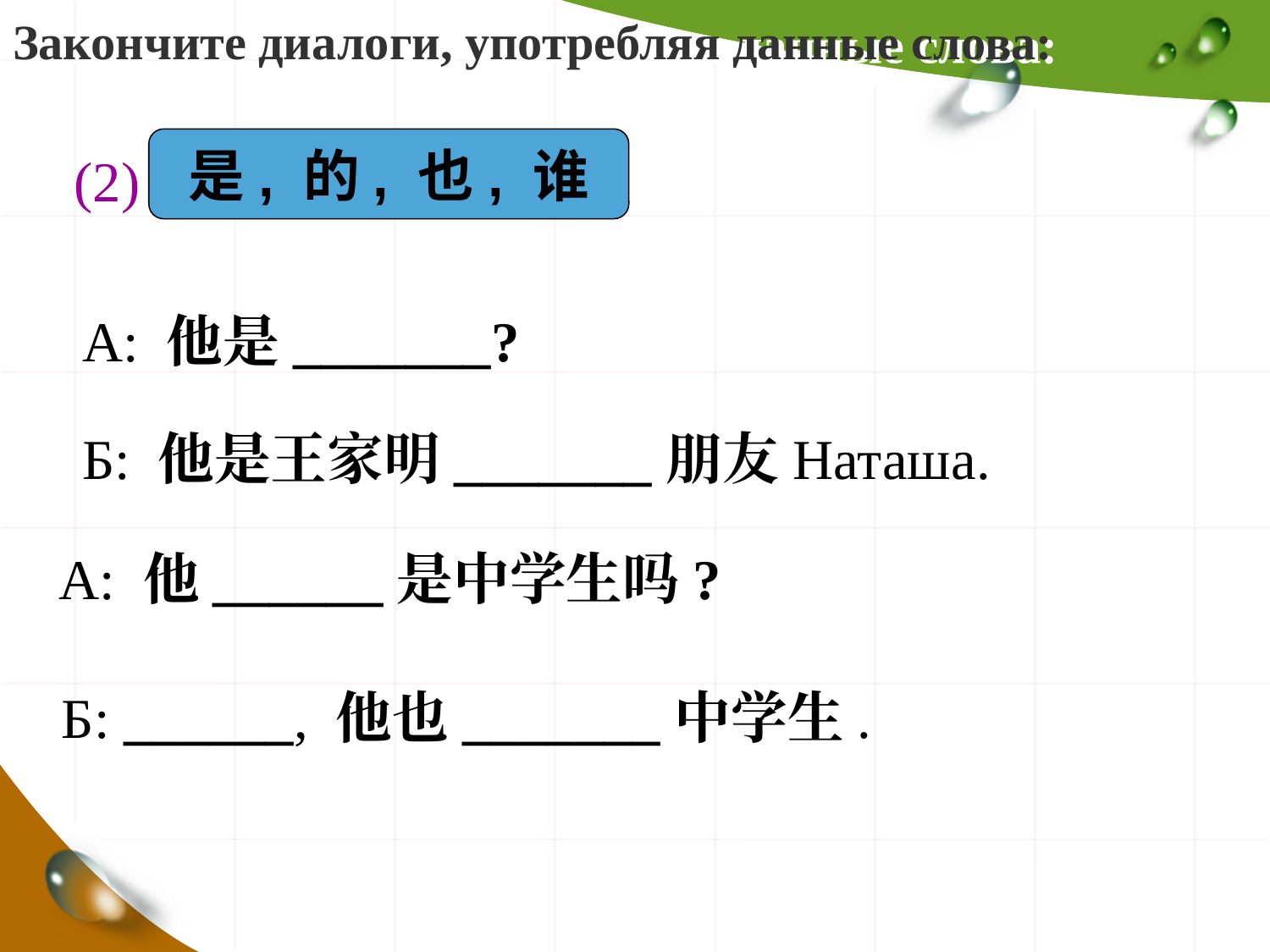

# Закончите диалоги, употребляя данные слова:
是, 的, 也, 谁
(2)
А: 他是_______?
Б: 他是王家明_______朋友Наташа.
А: 他______是中学生吗?
Б: ______, 他也_______中学生.